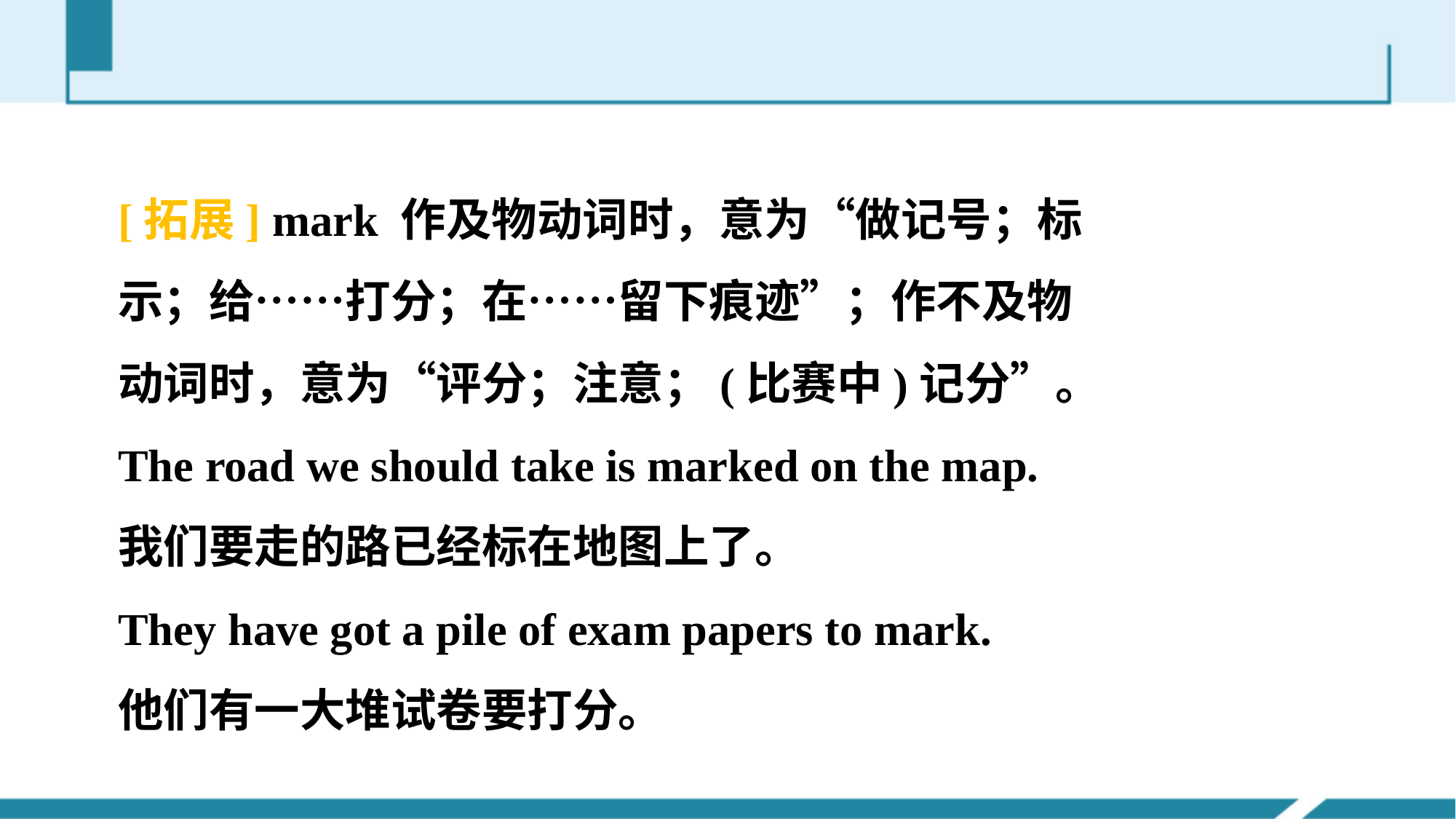

[拓展] mark 作及物动词时，意为“做记号；标示；给……打分；在……留下痕迹”；作不及物动词时，意为“评分；注意；(比赛中)记分”。
The road we should take is marked on the map.
我们要走的路已经标在地图上了。
They have got a pile of exam papers to mark.
他们有一大堆试卷要打分。